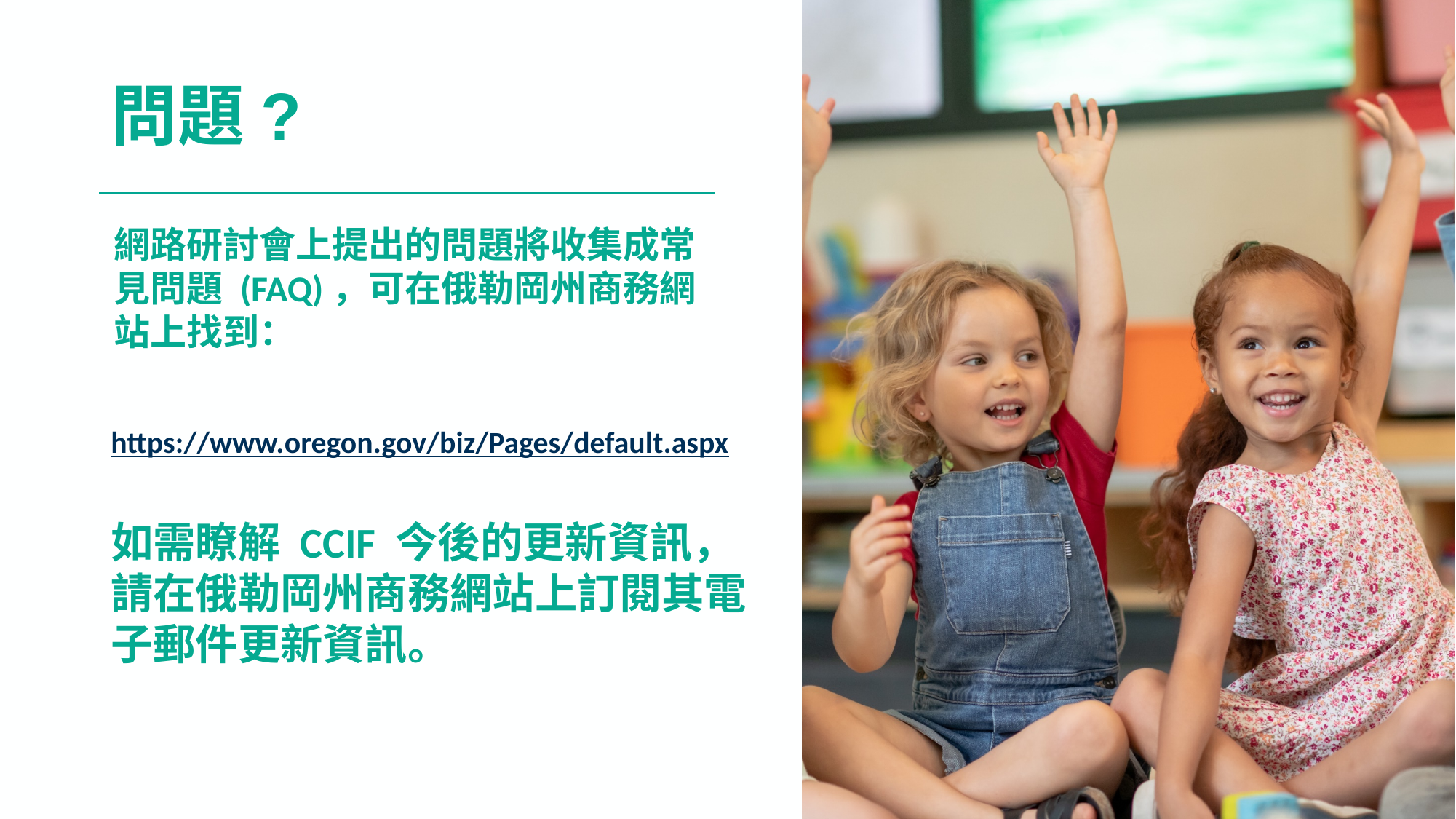

# 問題?
網路研討會上提出的問題將收集成常見問題 (FAQ)，可在俄勒岡州商務網站上找到：

https://www.oregon.gov/biz/Pages/default.aspx

如需瞭解 CCIF 今後的更新資訊，請在俄勒岡州商務網站上訂閱其電子郵件更新資訊。